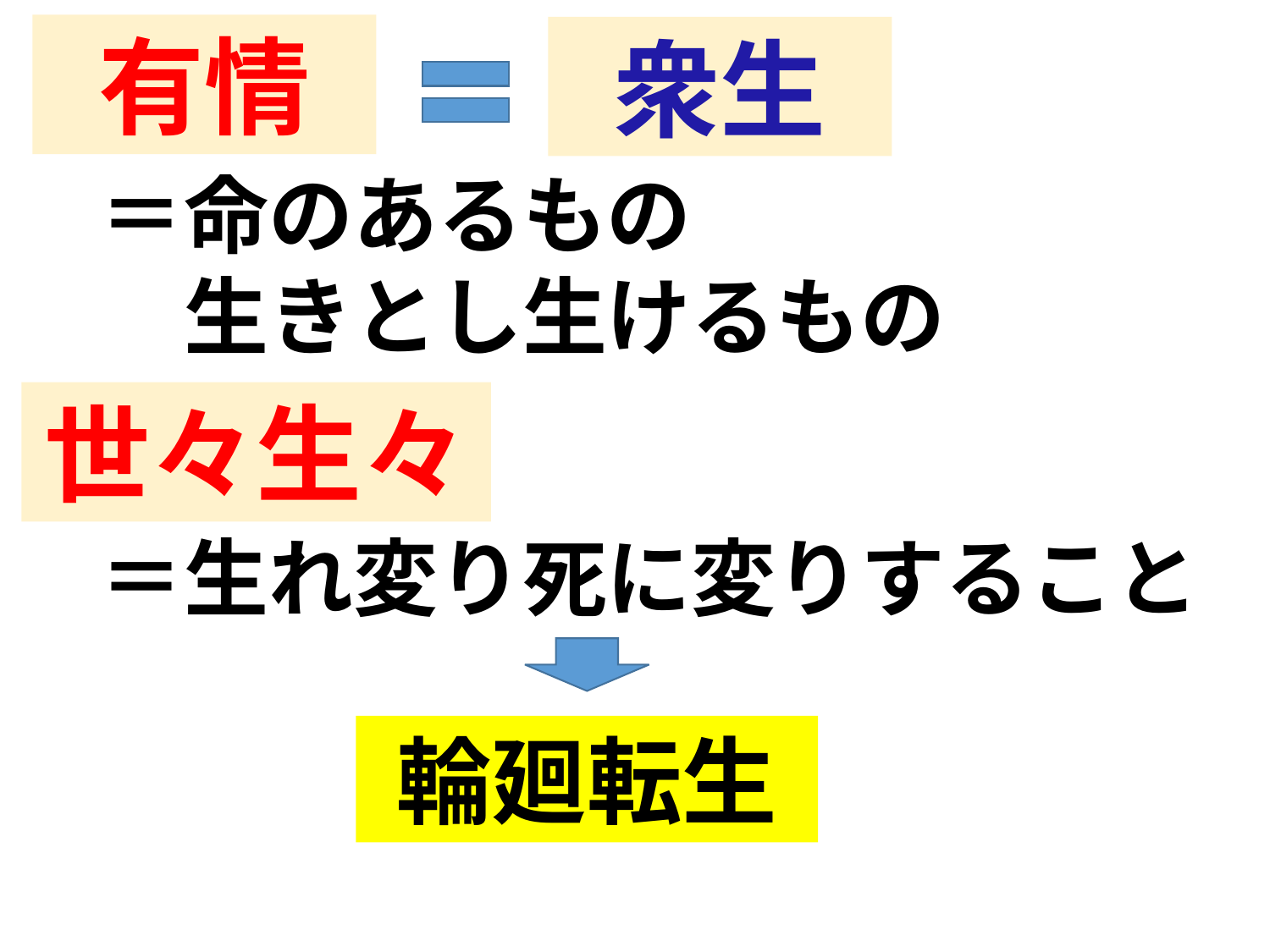

有情
衆生

＝命のあるもの
　生きとし生けるもの
世々生々
＝生れ変り死に変りすること

輪廻転生